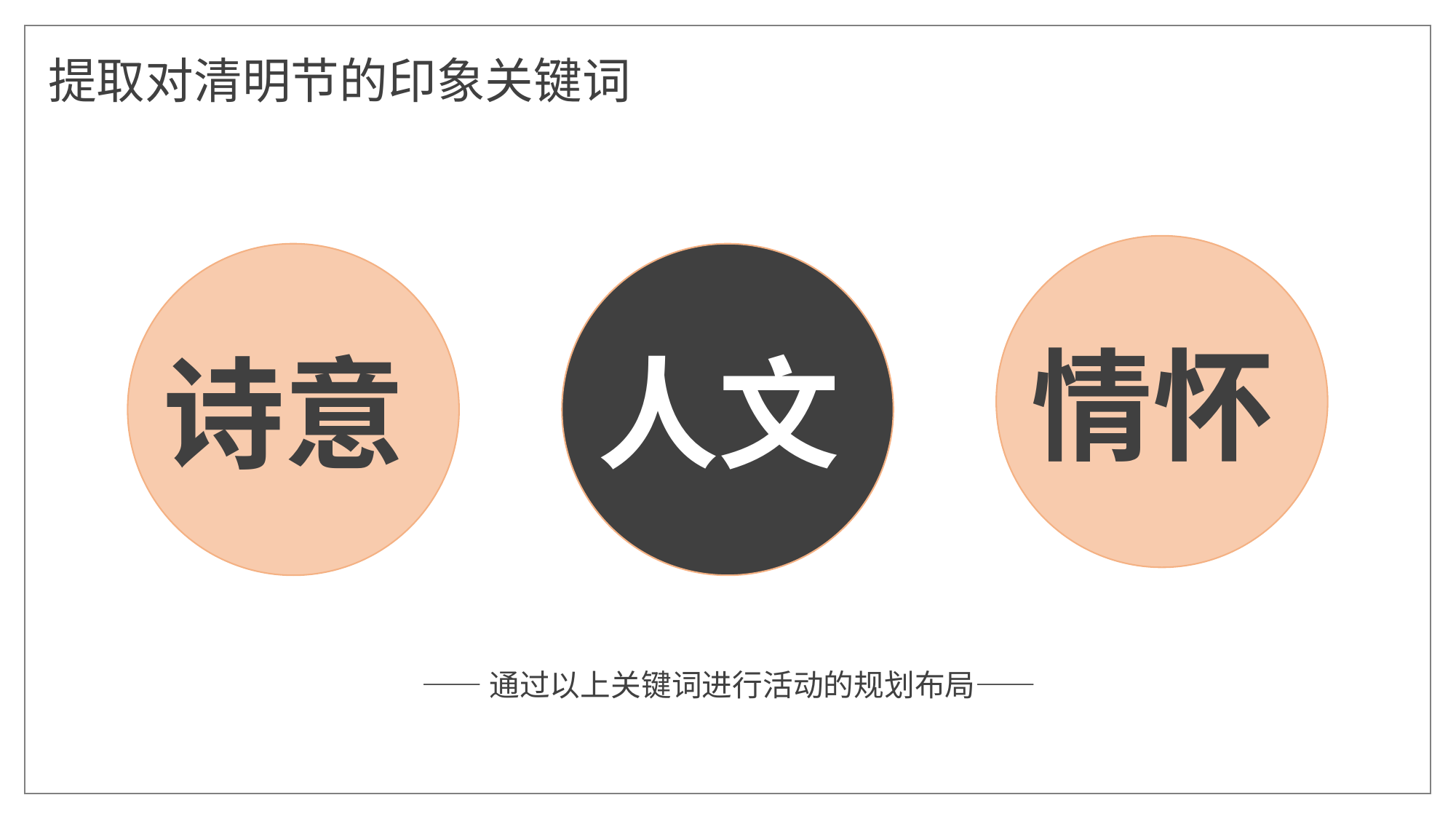

提取对清明节的印象关键词

情怀

诗意

人文
——通过以上关键词进行活动的规划布局——